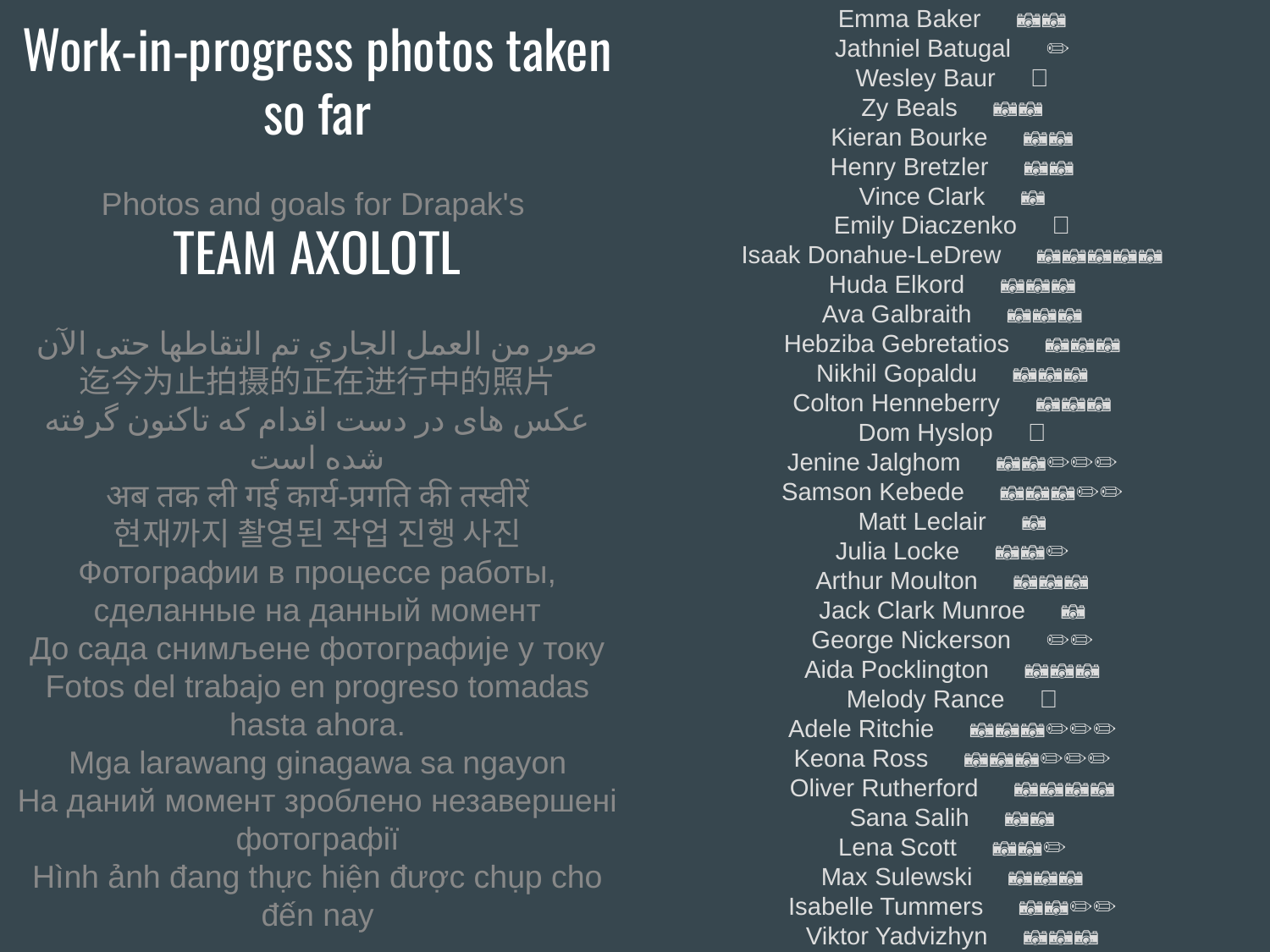

Work-in-progress photos taken so far

Photos and goals for Drapak's
TEAM AXOLOTL

صور من العمل الجاري تم التقاطها حتى الآن
迄今为止拍摄的正在进行中的照片
عکس های در دست اقدام که تاکنون گرفته شده است
अब तक ली गई कार्य-प्रगति की तस्वीरें
현재까지 촬영된 작업 진행 사진
Фотографии в процессе работы, сделанные на данный момент
До сада снимљене фотографије у току
Fotos del trabajo en progreso tomadas hasta ahora.
Mga larawang ginagawa sa ngayon
На даний момент зроблено незавершені фотографії
Hình ảnh đang thực hiện được chụp cho đến nay
Emma Baker     📷📷
Jathniel Batugal     ✏️
Wesley Baur     🥺
Zy Beals     📷📷
Kieran Bourke     📷📷
Henry Bretzler     📷📷
Vince Clark     📷
Emily Diaczenko     🥺
Isaak Donahue-LeDrew     📷📷📷📷📷
Huda Elkord     📷📷📷
Ava Galbraith     📷📷📷
Hebziba Gebretatios     📷📷📷
Nikhil Gopaldu     📷📷📷
Colton Henneberry     📷📷📷
Dom Hyslop     🥺
Jenine Jalghom     📷📷✏️✏️✏️
Samson Kebede     📷📷📷✏️✏️
Matt Leclair     📷
Julia Locke     📷📷✏️
Arthur Moulton     📷📷📷
Jack Clark Munroe     📷
George Nickerson     ✏️✏️
Aida Pocklington     📷📷📷
Melody Rance     🥺
Adele Ritchie     📷📷📷✏️✏️✏️
Keona Ross     📷📷📷✏️✏️✏️
Oliver Rutherford     📷📷📷📷
Sana Salih     📷📷
Lena Scott     📷📷✏️
Max Sulewski     📷📷📷
Isabelle Tummers     📷📷✏️✏️
Viktor Yadvizhyn     📷📷📷